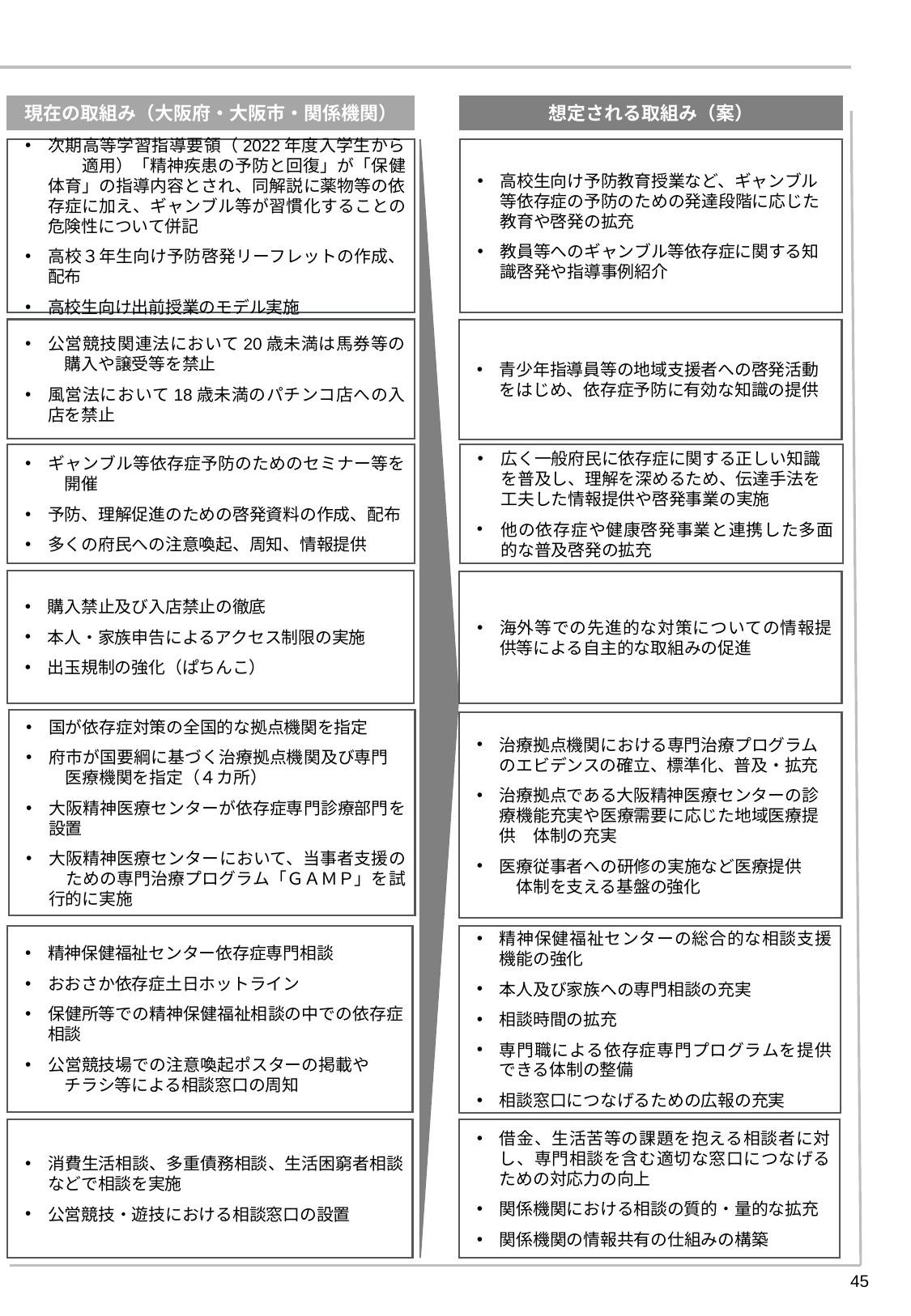

現在の取組み（大阪府・大阪市・関係機関）
想定される取組み（案）
次期高等学習指導要領（2022年度入学生から　　適用）「精神疾患の予防と回復」が「保健体育」の指導内容とされ、同解説に薬物等の依存症に加え、ギャンブル等が習慣化することの危険性について併記
高校３年生向け予防啓発リーフレットの作成、配布
高校生向け出前授業のモデル実施
高校生向け予防教育授業など、ギャンブル等依存症の予防のための発達段階に応じた教育や啓発の拡充
教員等へのギャンブル等依存症に関する知識啓発や指導事例紹介
公営競技関連法において20歳未満は馬券等の　購入や譲受等を禁止
風営法において18歳未満のパチンコ店への入店を禁止
青少年指導員等の地域支援者への啓発活動をはじめ、依存症予防に有効な知識の提供
ギャンブル等依存症予防のためのセミナー等を　開催
予防、理解促進のための啓発資料の作成、配布
多くの府民への注意喚起、周知、情報提供
広く一般府民に依存症に関する正しい知識を普及し、理解を深めるため、伝達手法を工夫した情報提供や啓発事業の実施
他の依存症や健康啓発事業と連携した多面的な普及啓発の拡充
購入禁止及び入店禁止の徹底
本人・家族申告によるアクセス制限の実施
出玉規制の強化（ぱちんこ）
海外等での先進的な対策についての情報提供等による自主的な取組みの促進

国が依存症対策の全国的な拠点機関を指定
府市が国要綱に基づく治療拠点機関及び専門　　医療機関を指定（４カ所）
大阪精神医療センターが依存症専門診療部門を設置
大阪精神医療センターにおいて、当事者支援の　ための専門治療プログラム「ＧＡＭＰ」を試行的に実施
治療拠点機関における専門治療プログラムのエビデンスの確立、標準化、普及・拡充
治療拠点である大阪精神医療センターの診療機能充実や医療需要に応じた地域医療提供　体制の充実
医療従事者への研修の実施など医療提供　　体制を支える基盤の強化
精神保健福祉センター依存症専門相談
おおさか依存症土日ホットライン
保健所等での精神保健福祉相談の中での依存症相談
公営競技場での注意喚起ポスターの掲載や　　　チラシ等による相談窓口の周知
精神保健福祉センターの総合的な相談支援機能の強化
本人及び家族への専門相談の充実
相談時間の拡充
専門職による依存症専門プログラムを提供できる体制の整備
相談窓口につなげるための広報の充実
消費生活相談、多重債務相談、生活困窮者相談などで相談を実施
公営競技・遊技における相談窓口の設置
借金、生活苦等の課題を抱える相談者に対し、専門相談を含む適切な窓口につなげるための対応力の向上
関係機関における相談の質的・量的な拡充
関係機関の情報共有の仕組みの構築
45